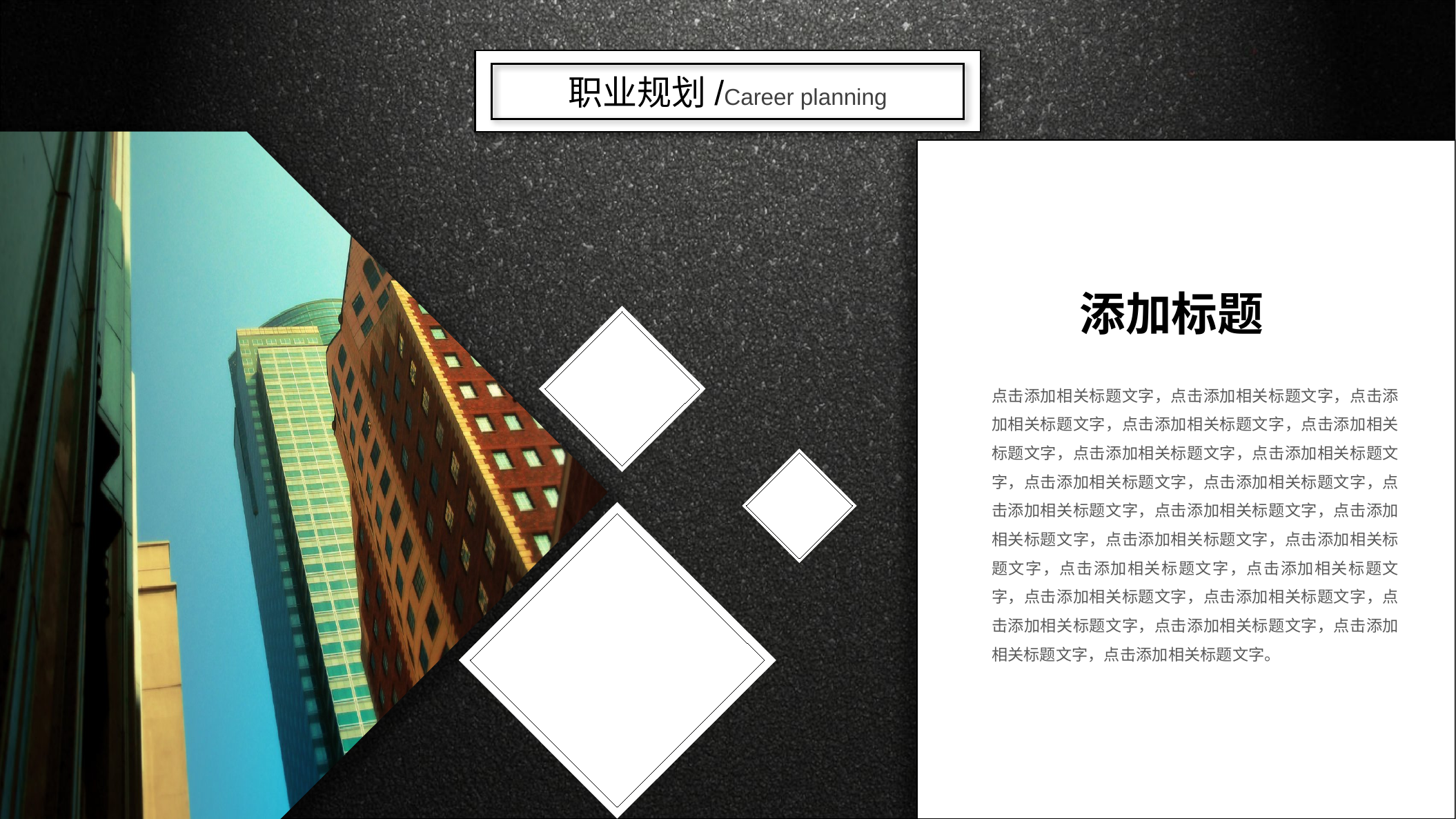

职业规划/Career planning

添加标题

点击添加相关标题文字，点击添加相关标题文字，点击添加相关标题文字，点击添加相关标题文字，点击添加相关标题文字，点击添加相关标题文字，点击添加相关标题文字，点击添加相关标题文字，点击添加相关标题文字，点击添加相关标题文字，点击添加相关标题文字，点击添加相关标题文字，点击添加相关标题文字，点击添加相关标题文字，点击添加相关标题文字，点击添加相关标题文字，点击添加相关标题文字，点击添加相关标题文字，点击添加相关标题文字，点击添加相关标题文字，点击添加相关标题文字，点击添加相关标题文字。